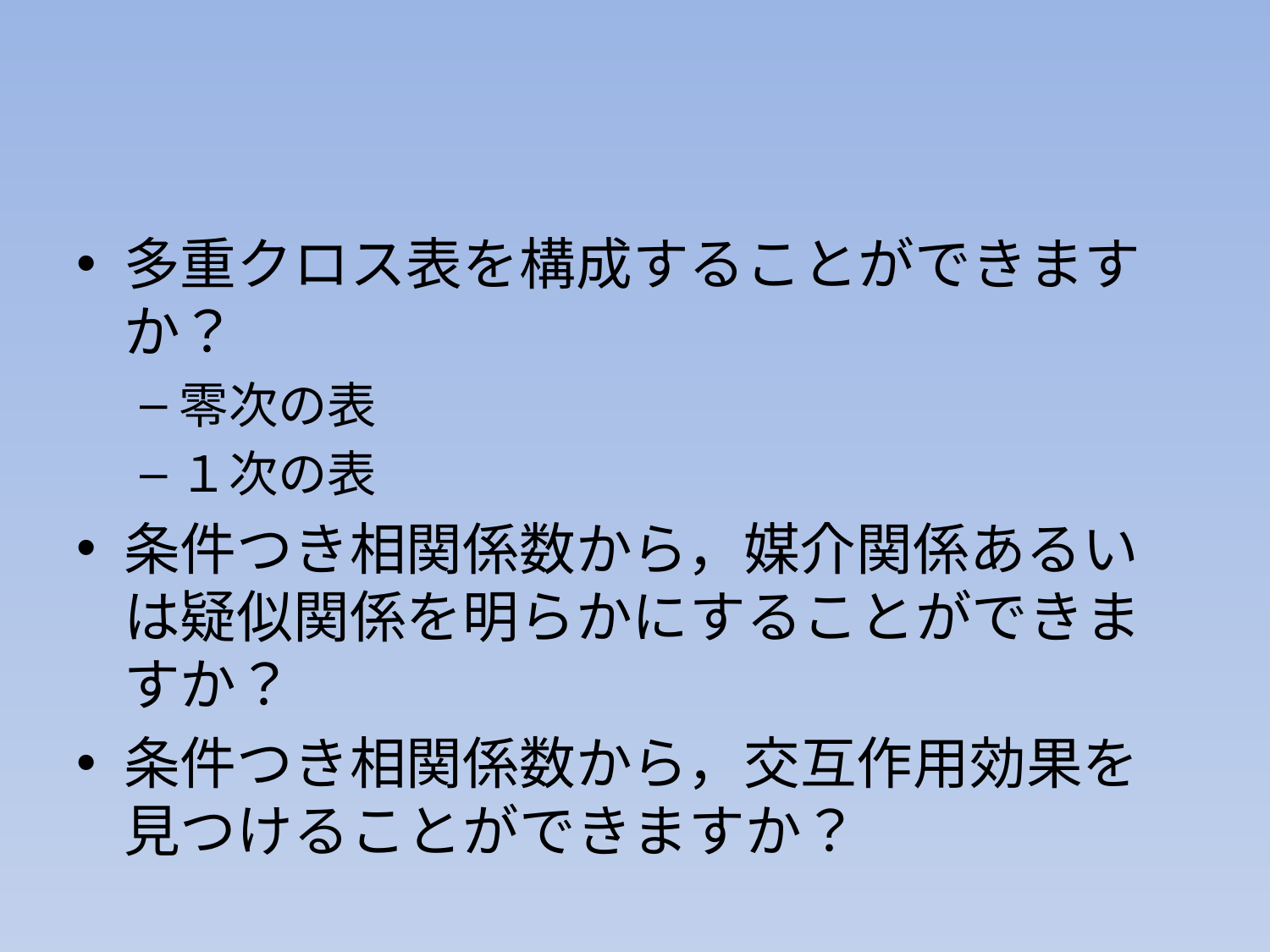

#
多重クロス表を構成することができますか？
零次の表
１次の表
条件つき相関係数から，媒介関係あるいは疑似関係を明らかにすることができますか？
条件つき相関係数から，交互作用効果を見つけることができますか？